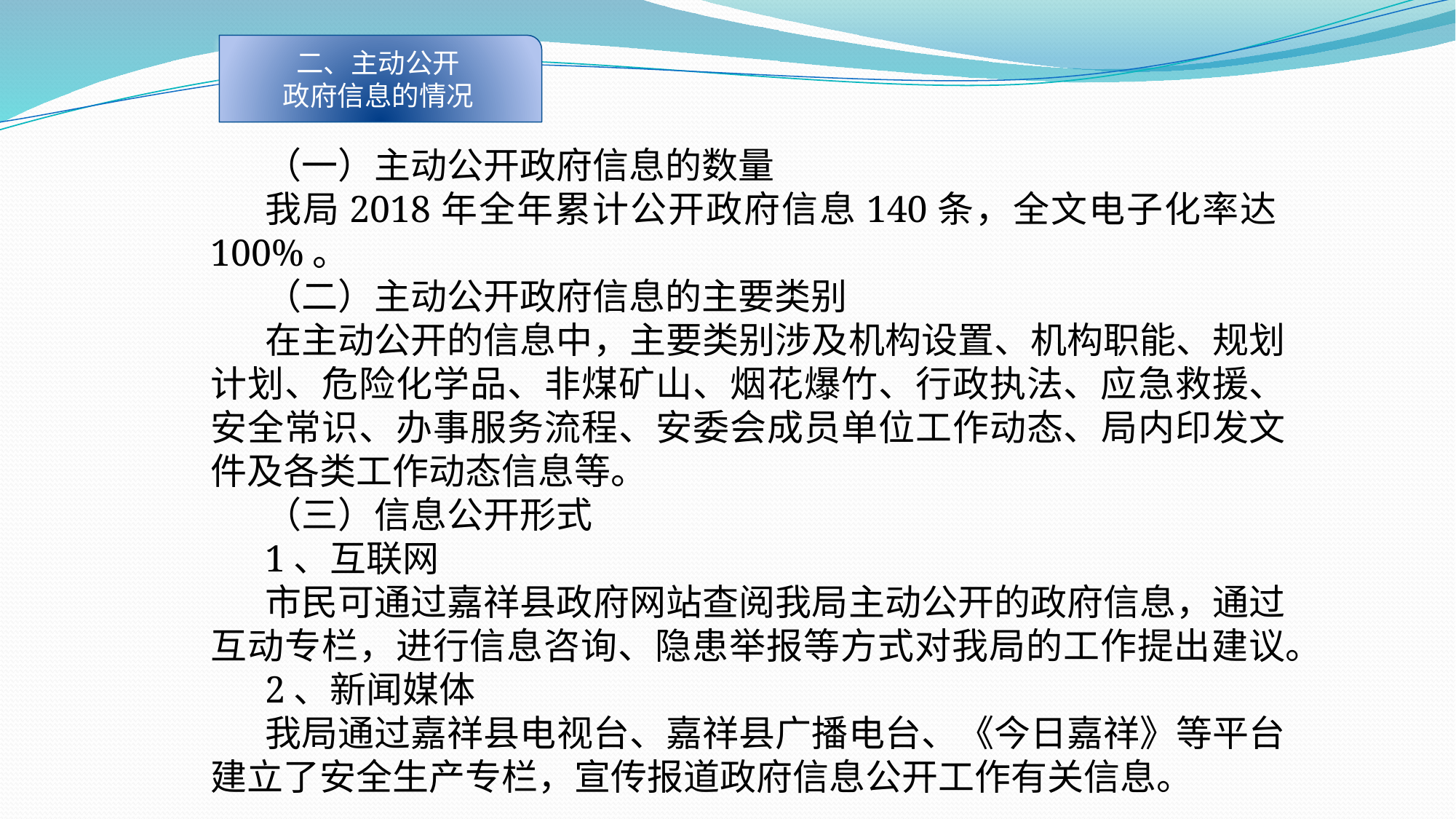

二、主动公开
政府信息的情况
（一）主动公开政府信息的数量
我局2018年全年累计公开政府信息140条，全文电子化率达100%。
（二）主动公开政府信息的主要类别
在主动公开的信息中，主要类别涉及机构设置、机构职能、规划计划、危险化学品、非煤矿山、烟花爆竹、行政执法、应急救援、安全常识、办事服务流程、安委会成员单位工作动态、局内印发文件及各类工作动态信息等。
（三）信息公开形式
1、互联网
市民可通过嘉祥县政府网站查阅我局主动公开的政府信息，通过互动专栏，进行信息咨询、隐患举报等方式对我局的工作提出建议。
2、新闻媒体
我局通过嘉祥县电视台、嘉祥县广播电台、《今日嘉祥》等平台建立了安全生产专栏，宣传报道政府信息公开工作有关信息。